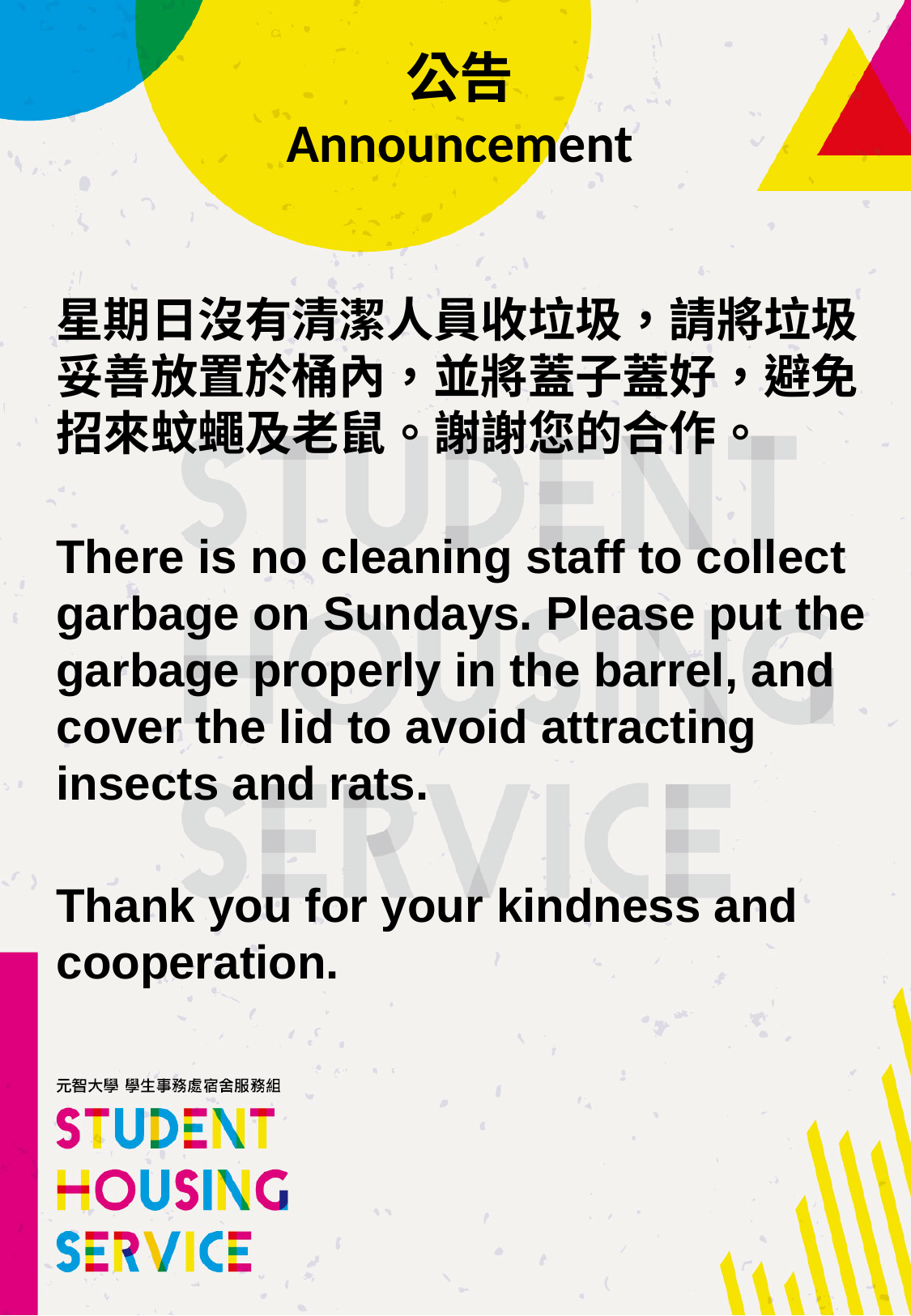

# 公告 Announcement

星期日沒有清潔人員收垃圾，請將垃圾妥善放置於桶內，並將蓋子蓋好，避免招來蚊蠅及老鼠。謝謝您的合作。

There is no cleaning staff to collect garbage on Sundays. Please put the garbage properly in the barrel, and cover the lid to avoid attracting insects and rats.

Thank you for your kindness and cooperation.